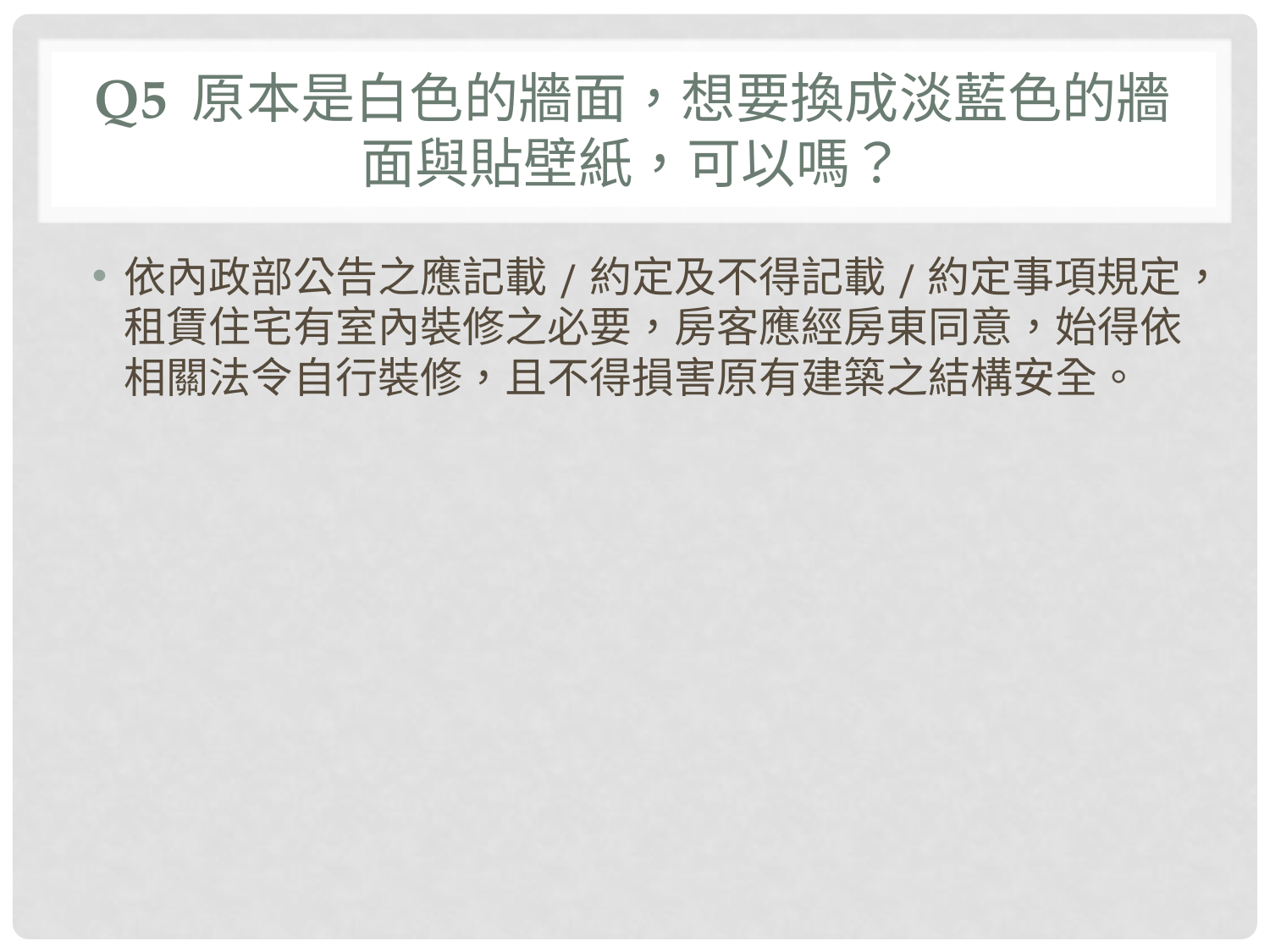

# q5 原本是白色的牆面，想要換成淡藍色的牆面與貼壁紙，可以嗎？
依內政部公告之應記載/約定及不得記載/約定事項規定，租賃住宅有室內裝修之必要，房客應經房東同意，始得依相關法令自行裝修，且不得損害原有建築之結構安全。